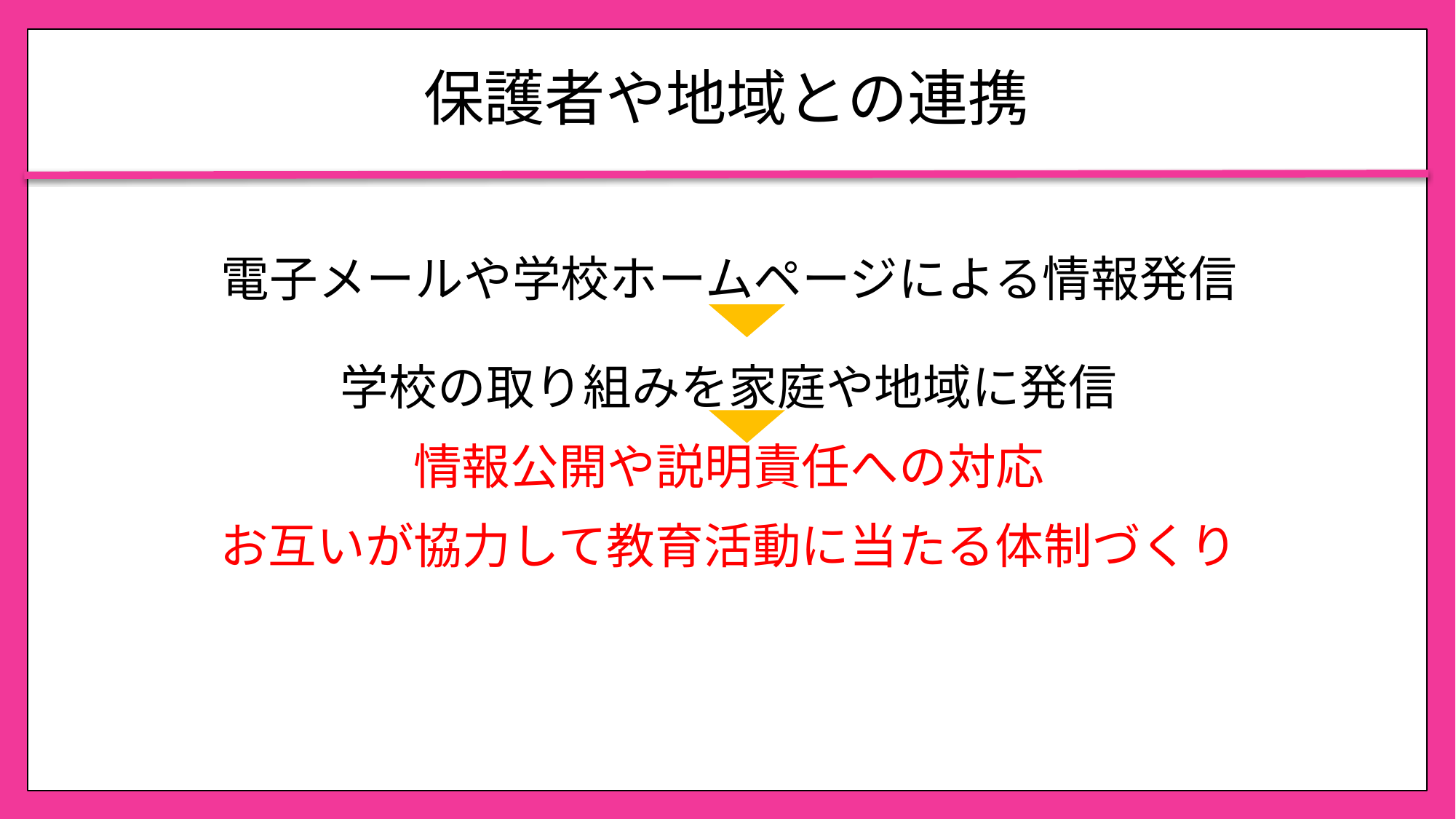

# 保護者や地域との連携
電子メールや学校ホームページによる情報発信
学校の取り組みを家庭や地域に発信
情報公開や説明責任への対応
お互いが協力して教育活動に当たる体制づくり